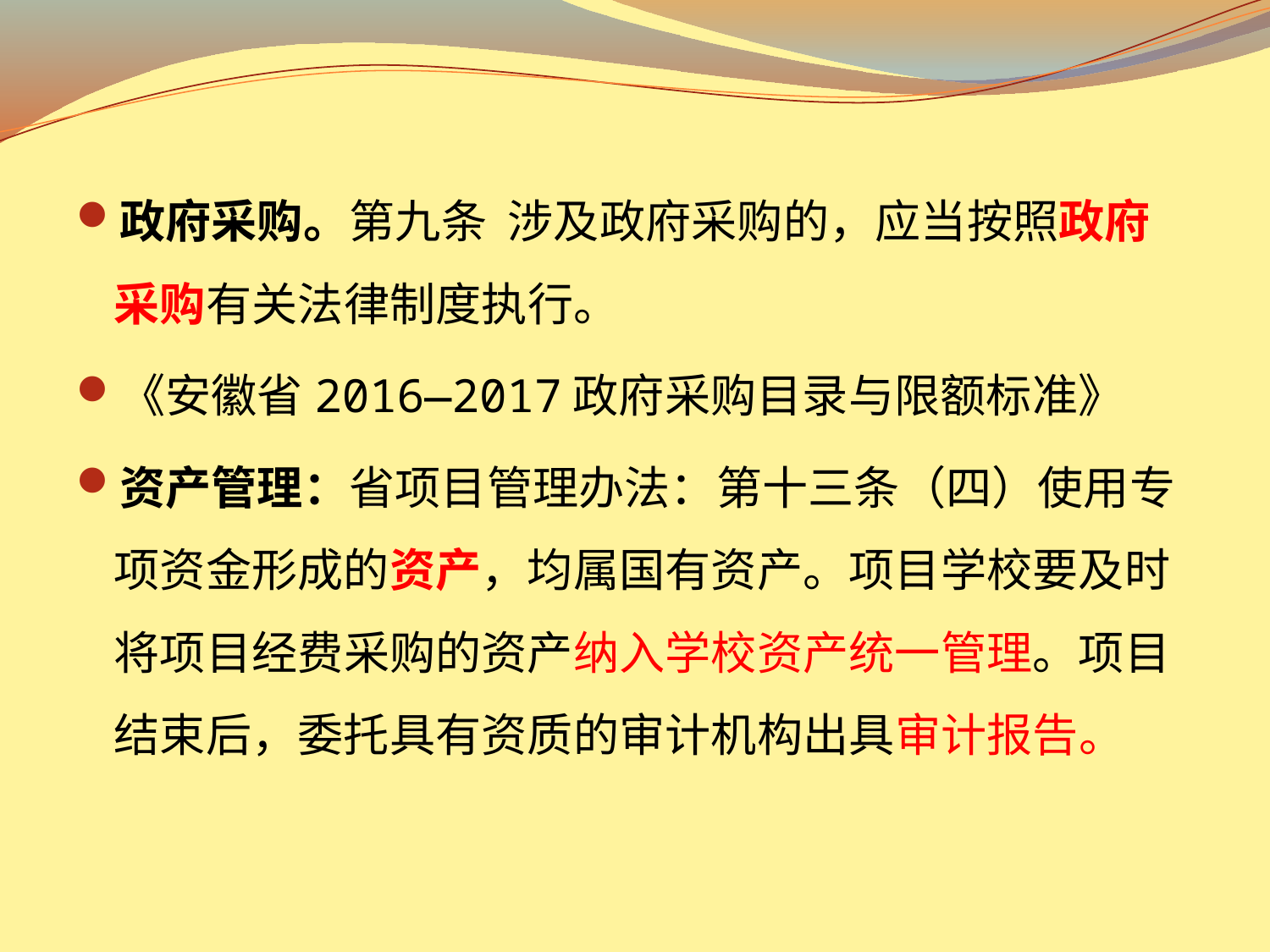

#
政府采购。第九条  涉及政府采购的，应当按照政府采购有关法律制度执行。
《安徽省2016—2017政府采购目录与限额标准》
资产管理：省项目管理办法：第十三条（四）使用专项资金形成的资产，均属国有资产。项目学校要及时将项目经费采购的资产纳入学校资产统一管理。项目结束后，委托具有资质的审计机构出具审计报告。